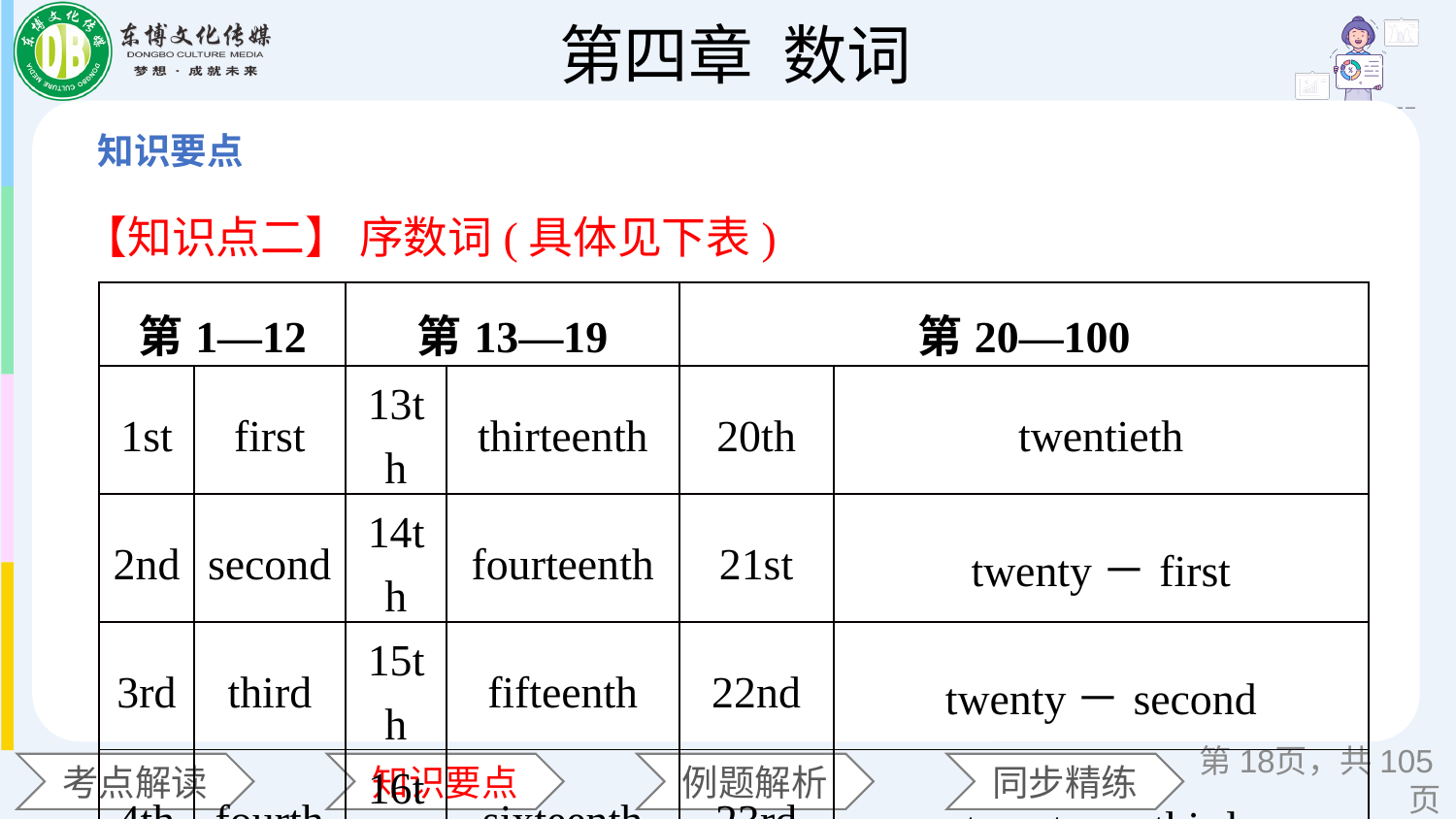

【知识点二】 序数词(具体见下表)

| 第1—12 |  | 第13—19 |  | 第20—100 |  |
| --- | --- | --- | --- | --- | --- |
| 1st | first | 13th | thirteenth | 20th | twentieth |
| 2nd | second | 14th | fourteenth | 21st | twenty－first |
| 3rd | third | 15th | fifteenth | 22nd | twenty－second |
| 4th | fourth | 16th | sixteenth | 23rd | twenty－third |
| 5th | fifth | 17th | seventeenth | 30th | thirtieth |
第18页，共105页